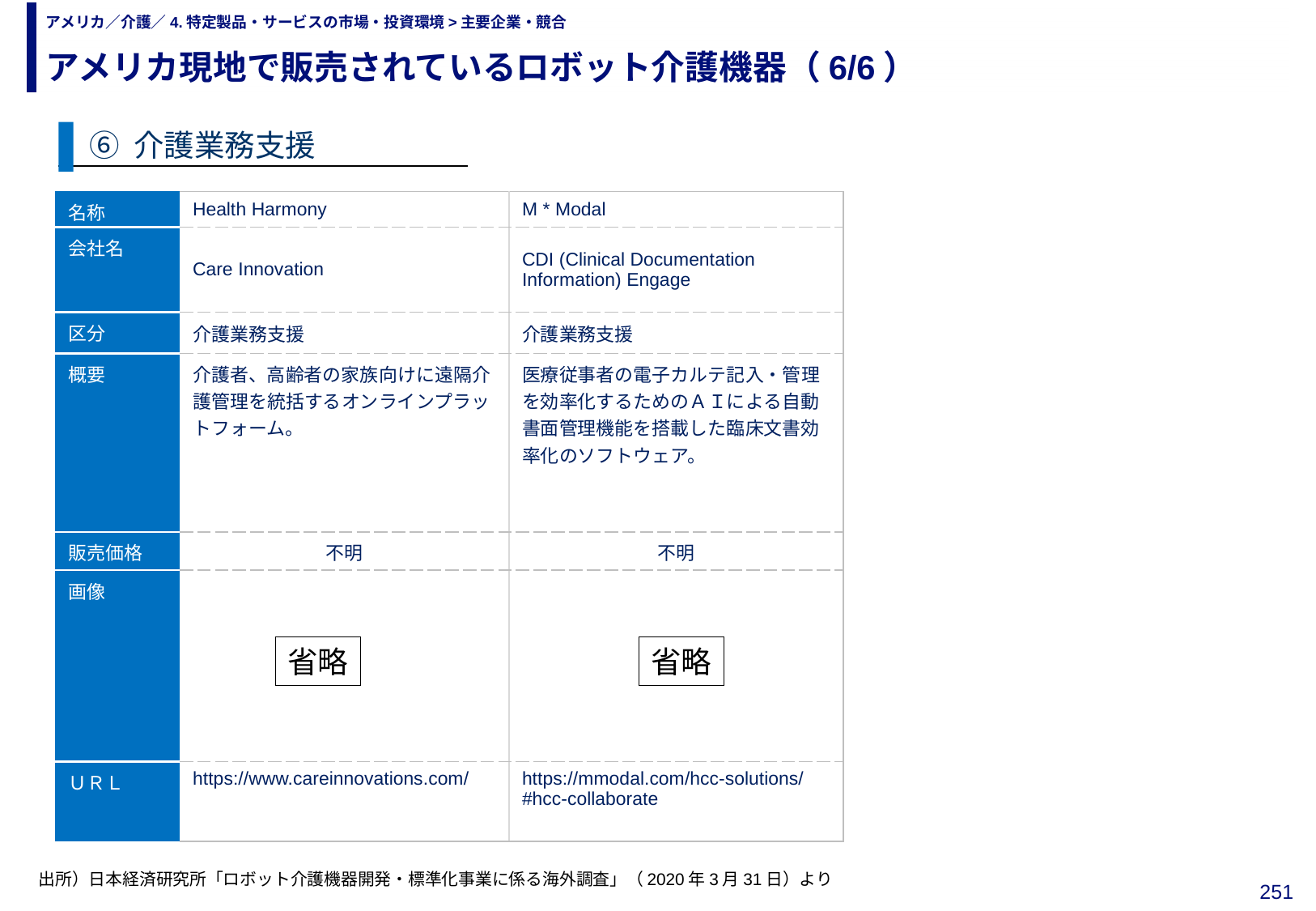

アメリカ現地で販売されているロボット介護機器（6/6）
# アメリカ／介護／4.特定製品・サービスの市場・投資環境>主要企業・競合
⑥ 介護業務支援

| 名称 | Health Harmony | M \* Modal |
| --- | --- | --- |
| 会社名 | Care Innovation | CDI (Clinical Documentation Information) Engage |
| 区分 | 介護業務支援 | 介護業務支援 |
| 概要 | 介護者、高齢者の家族向けに遠隔介護管理を統括するオンラインプラットフォーム。 | 医療従事者の電子カルテ記入・管理を効率化するためのＡＩによる自動書面管理機能を搭載した臨床文書効率化のソフトウェア。 |
| 販売価格 | 不明 | 不明 |
| 画像 |  |  |
| ＵＲＬ | https://www.careinnovations.com/ | https://mmodal.com/hcc-solutions/#hcc-collaborate |
省略
省略
出所）日本経済研究所「ロボット介護機器開発・標準化事業に係る海外調査」（2020年3月31日）より